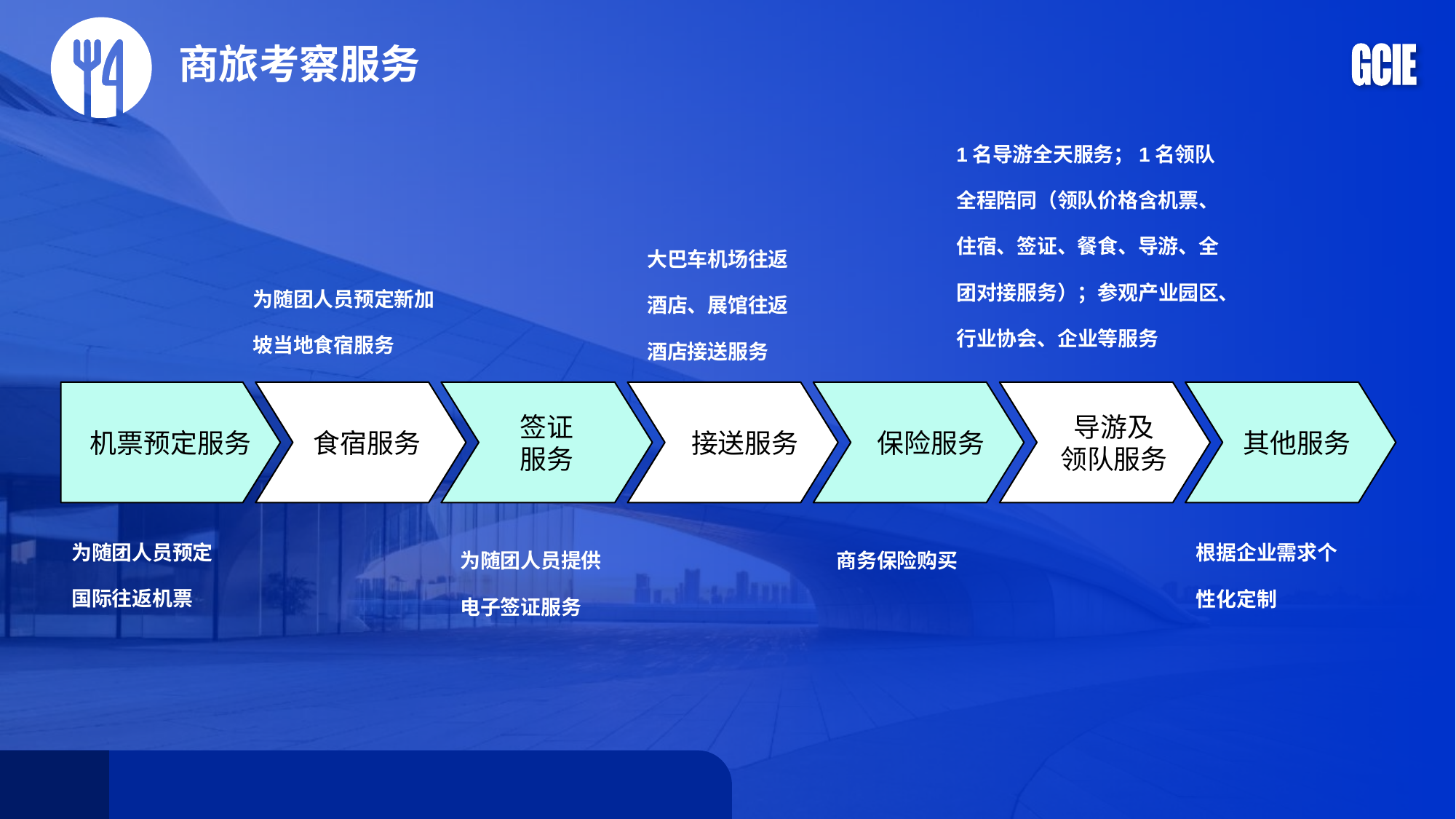

商旅考察服务

1名导游全天服务；1名领队全程陪同（领队价格含机票、住宿、签证、餐食、导游、全团对接服务）；参观产业园区、行业协会、企业等服务
大巴车机场往返酒店、展馆往返酒店接送服务
为随团人员预定新加坡当地食宿服务
机票预定服务
 食宿服务
签证
服务
   接送服务
   保险服务
  导游及
  领队服务
 其他服务
为随团人员预定国际往返机票
根据企业需求个性化定制
为随团人员提供电子签证服务
商务保险购买